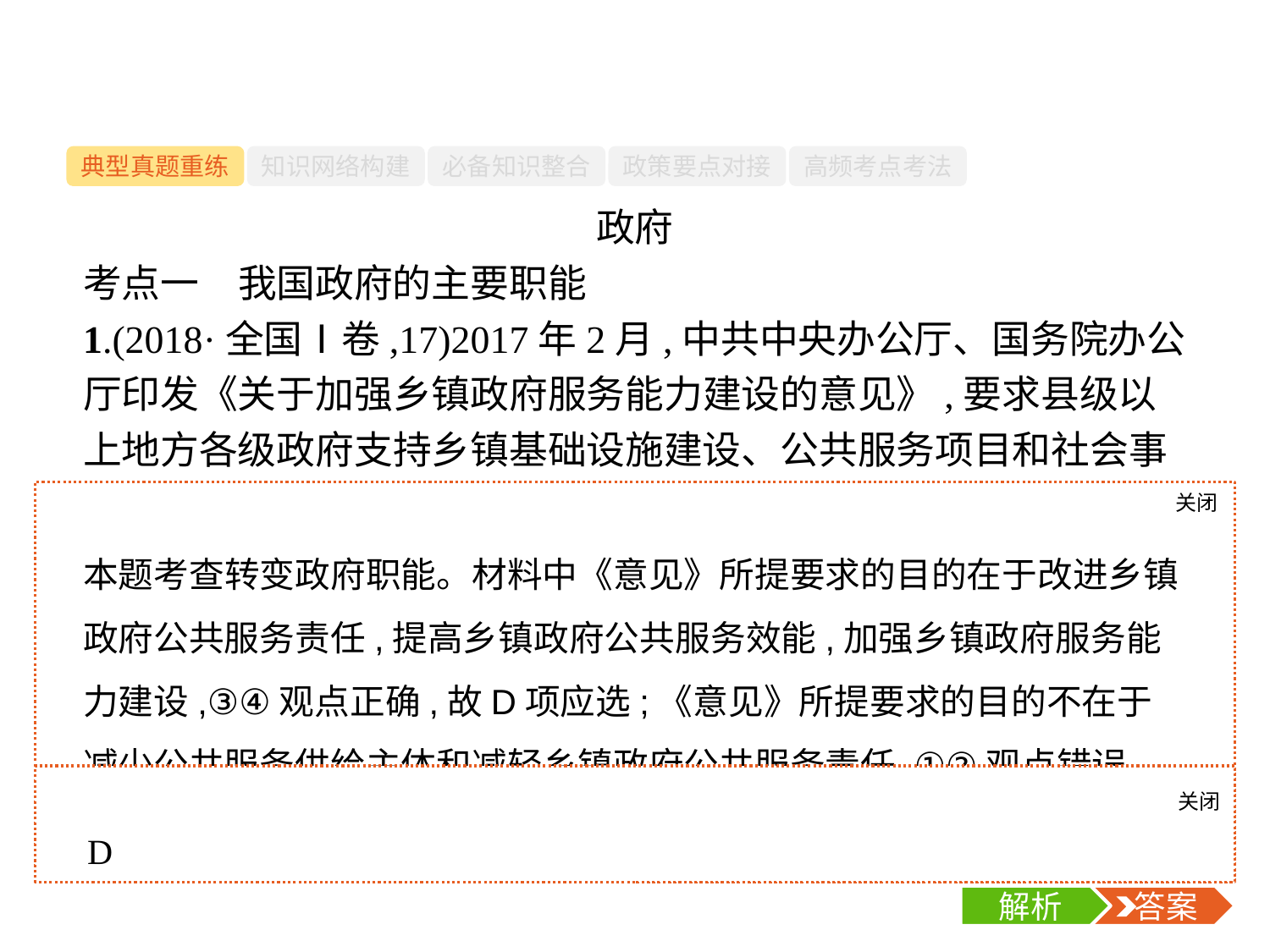

-27-
典型真题重练
知识网络构建
必备知识整合
政策要点对接
高频考点考法
政府
考点一　我国政府的主要职能
1.(2018·全国Ⅰ卷,17)2017年2月,中共中央办公厅、国务院办公厅印发《关于加强乡镇政府服务能力建设的意见》,要求县级以上地方各级政府支持乡镇基础设施建设、公共服务项目和社会事业发展;属于县级以上政府事权范围的建设项目,不得要求乡镇安排项目配套资金。上述规定旨在(　　)
①减少乡镇公共服务供给主体　②减轻乡镇政府公共服务责任　③提高乡镇政府公共服务效能　④改进乡镇公共服务投入机制
A.①②	B.①③	C.②④	D.③④

关闭
解析

本题考查转变政府职能。材料中《意见》所提要求的目的在于改进乡镇政府公共服务责任,提高乡镇政府公共服务效能,加强乡镇政府服务能力建设,③④观点正确,故D项应选;《意见》所提要求的目的不在于减少公共服务供给主体和减轻乡镇政府公共服务责任,①②观点错误,排除。

关闭
解析
  答案

D
解析
  答案